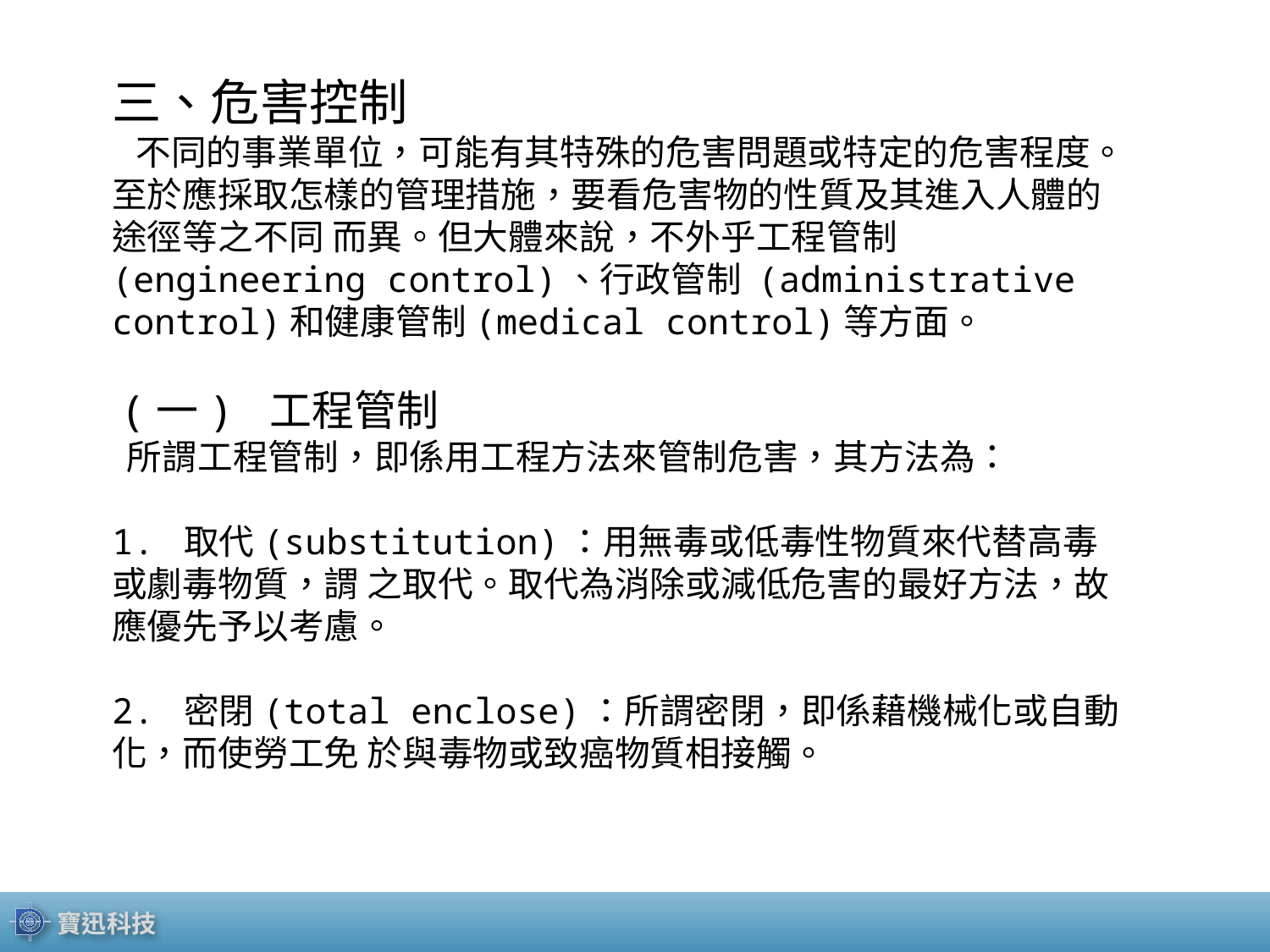

三、危害控制
  不同的事業單位，可能有其特殊的危害問題或特定的危害程度。至於應採取怎樣的管理措施，要看危害物的性質及其進入人體的途徑等之不同 而異。但大體來說，不外乎工程管制 (engineering control)、行政管制 (administrative control)和健康管制(medical control)等方面。

 (一) 工程管制
 所謂工程管制，即係用工程方法來管制危害，其方法為：

1. 取代(substitution)：用無毒或低毒性物質來代替高毒或劇毒物質，謂 之取代。取代為消除或減低危害的最好方法，故應優先予以考慮。

2. 密閉(total enclose)：所謂密閉，即係藉機械化或自動化，而使勞工免 於與毒物或致癌物質相接觸。